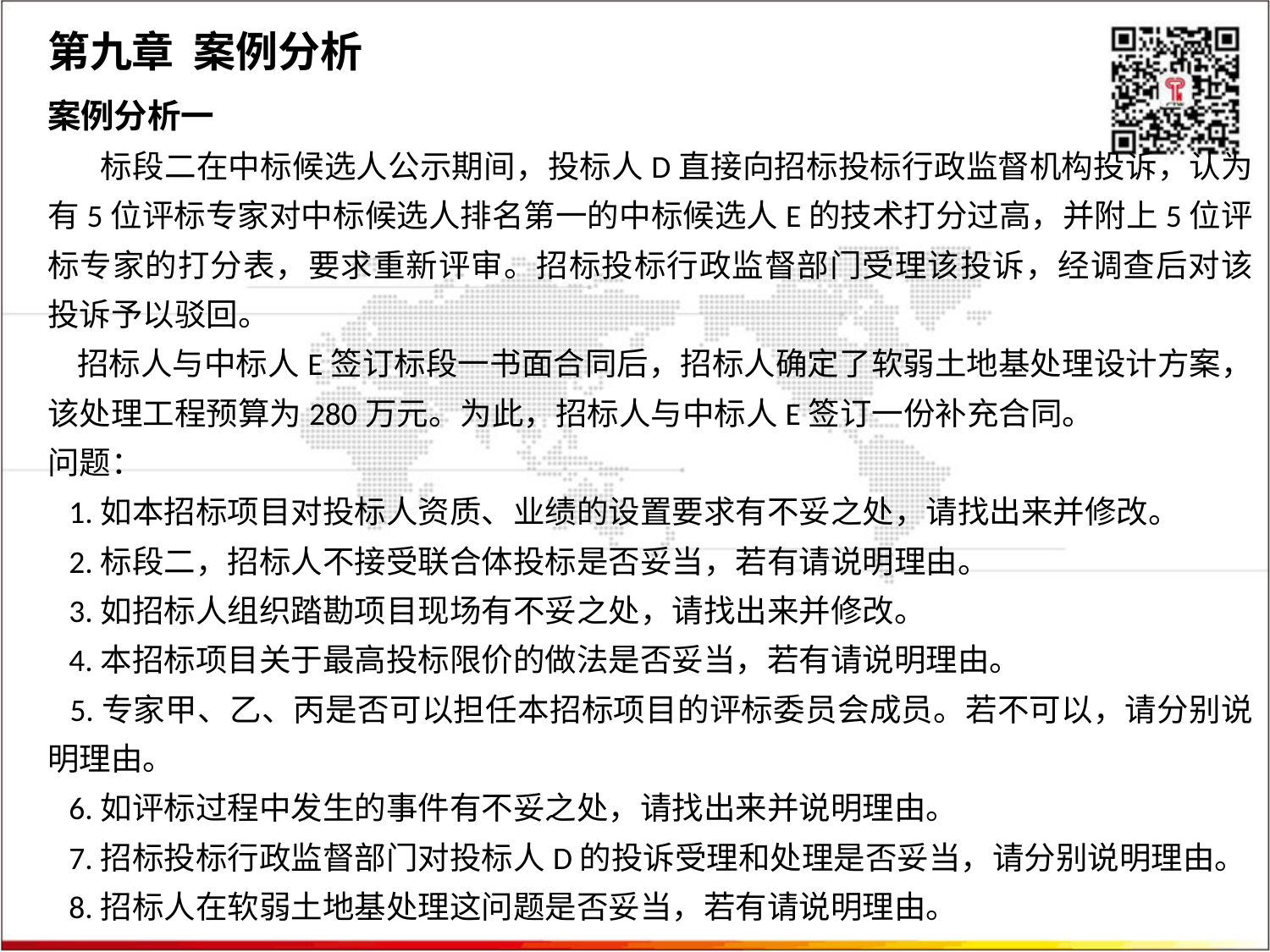

第九章  案例分析
案例分析一
      标段二在中标候选人公示期间，投标人D直接向招标投标行政监督机构投诉，认为有5位评标专家对中标候选人排名第一的中标候选人E的技术打分过高，并附上5位评标专家的打分表，要求重新评审。招标投标行政监督部门受理该投诉，经调查后对该投诉予以驳回。
   招标人与中标人E签订标段一书面合同后，招标人确定了软弱土地基处理设计方案，该处理工程预算为280万元。为此，招标人与中标人E签订一份补充合同。
问题：
   1.如本招标项目对投标人资质、业绩的设置要求有不妥之处，请找出来并修改。
   2.标段二，招标人不接受联合体投标是否妥当，若有请说明理由。
   3.如招标人组织踏勘项目现场有不妥之处，请找出来并修改。
   4.本招标项目关于最高投标限价的做法是否妥当，若有请说明理由。
   5.专家甲、乙、丙是否可以担任本招标项目的评标委员会成员。若不可以，请分别说明理由。
   6.如评标过程中发生的事件有不妥之处，请找出来并说明理由。
   7.招标投标行政监督部门对投标人D的投诉受理和处理是否妥当，请分别说明理由。
   8.招标人在软弱土地基处理这问题是否妥当，若有请说明理由。